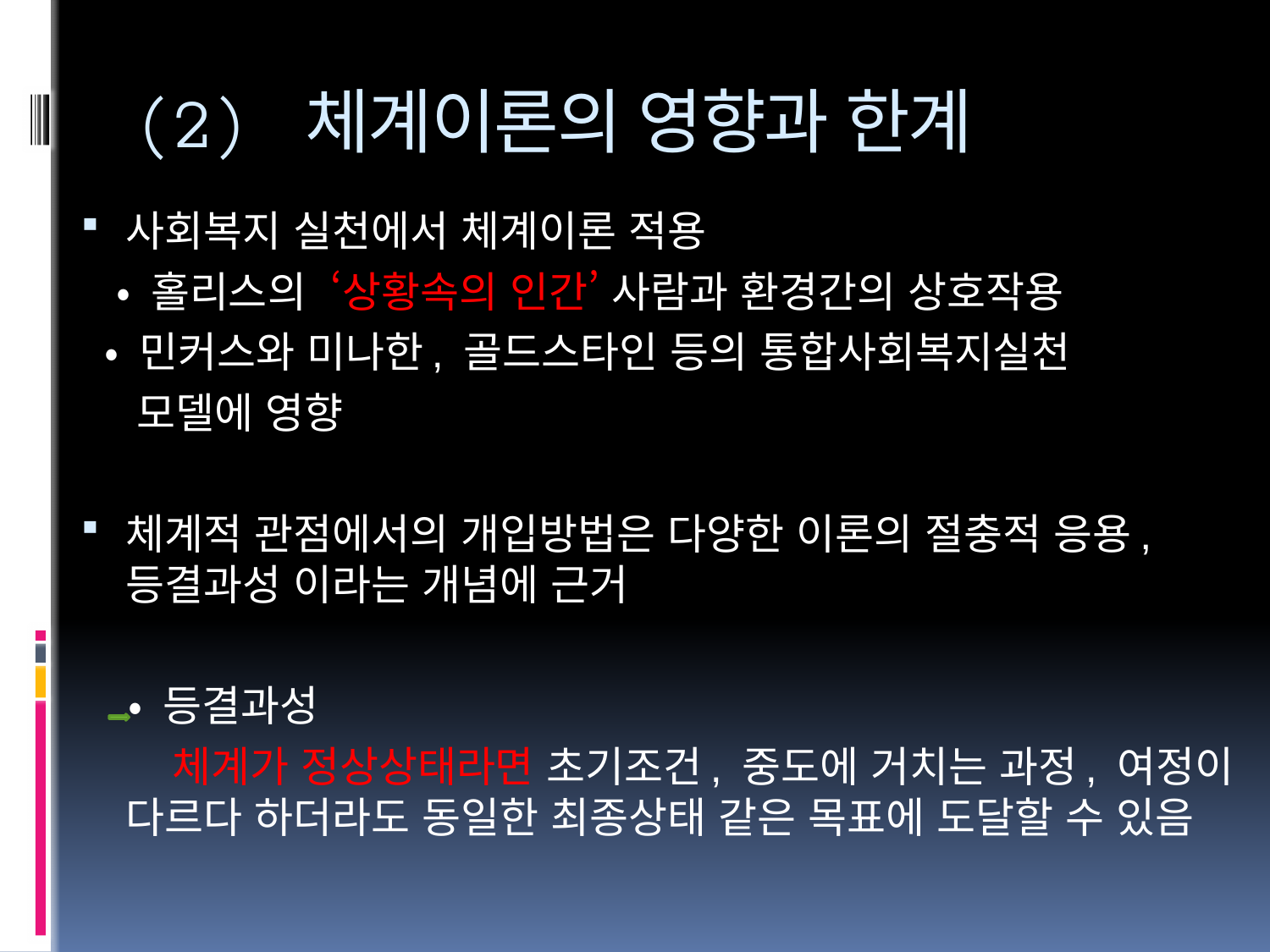

# (2) 체계이론의 영향과 한계
사회복지 실천에서 체계이론 적용
   • 홀리스의  ‘상황속의 인간’ 사람과 환경간의 상호작용
  • 민커스와 미나한, 골드스타인 등의 통합사회복지실천
    모델에 영향

체계적 관점에서의 개입방법은 다양한 이론의 절충적 응용, 등결과성 이라는 개념에 근거

    • 등결과성
       체계가 정상상태라면 초기조건, 중도에 거치는 과정, 여정이 다르다 하더라도 동일한 최종상태 같은 목표에 도달할 수 있음